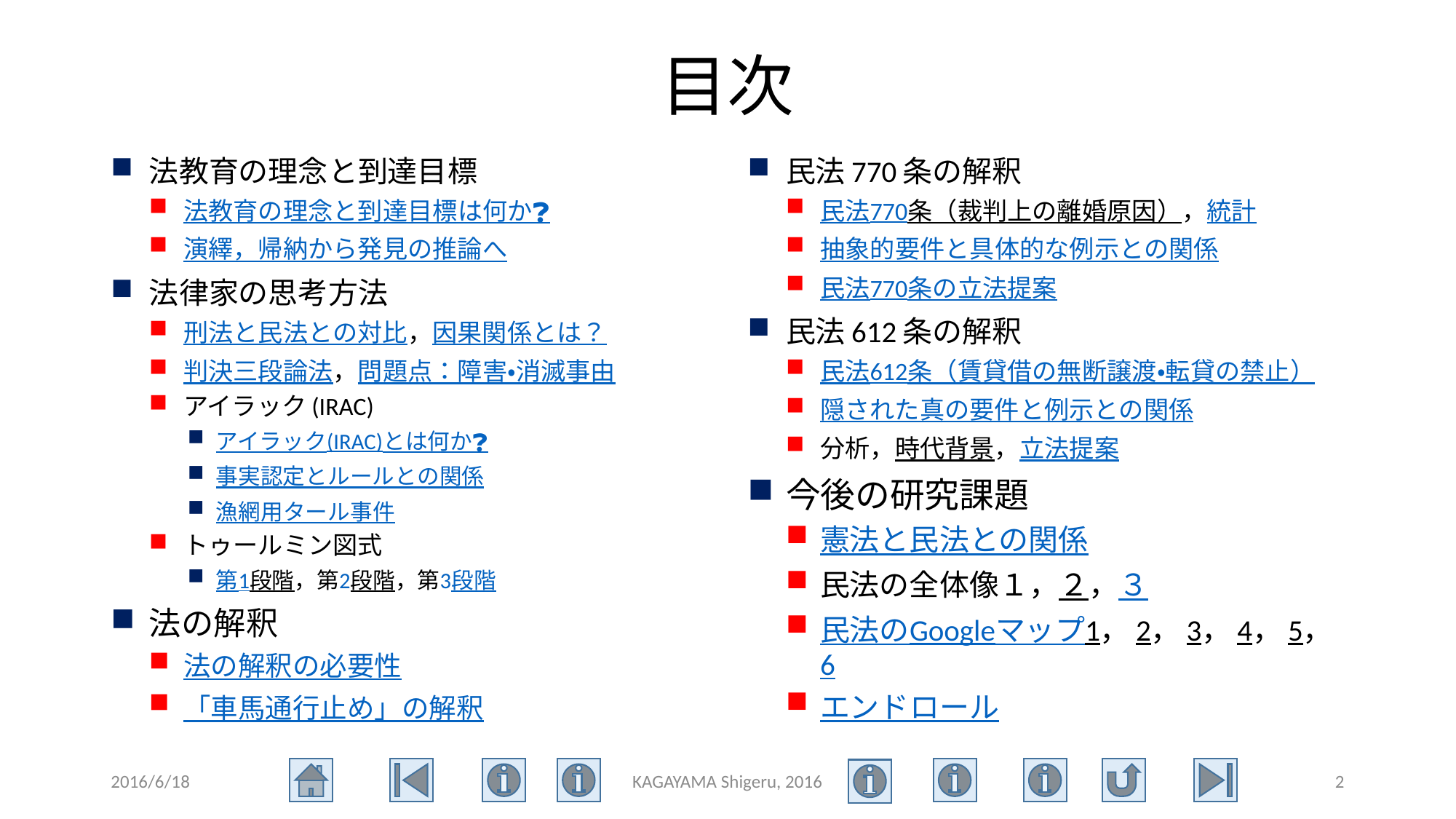

# 目次
法教育の理念と到達目標
法教育の理念と到達目標は何か❓
演繹，帰納から発見の推論へ
法律家の思考方法
刑法と民法との対比，因果関係とは？
判決三段論法，問題点：障害・消滅事由
アイラック(IRAC)
アイラック(IRAC)とは何か❓
事実認定とルールとの関係
漁網用タール事件
トゥールミン図式
第1段階，第2段階，第3段階
法の解釈
法の解釈の必要性
「車馬通行止め」の解釈
民法770条の解釈
民法770条（裁判上の離婚原因），統計
抽象的要件と具体的な例示との関係
民法770条の立法提案
民法612条の解釈
民法612条（賃貸借の無断譲渡・転貸の禁止）
隠された真の要件と例示との関係
分析，時代背景，立法提案
今後の研究課題
憲法と民法との関係
民法の全体像１，２，３
民法のGoogleマップ1，2，3，4，5，6
エンドロール
2016/6/18
KAGAYAMA Shigeru, 2016
2